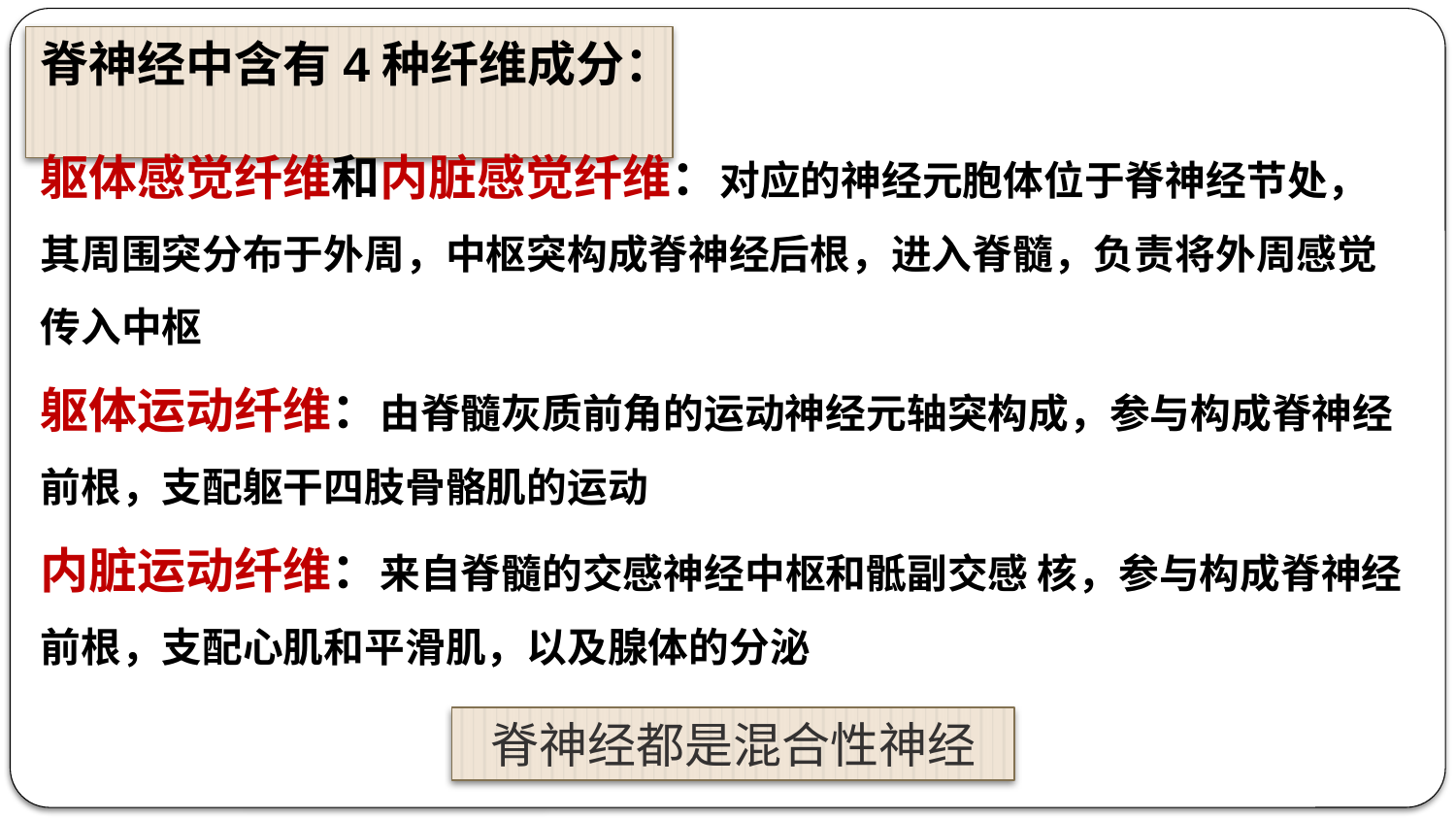

脊神经中含有4种纤维成分：
躯体感觉纤维和内脏感觉纤维：对应的神经元胞体位于脊神经节处，其周围突分布于外周，中枢突构成脊神经后根，进入脊髓，负责将外周感觉传入中枢
躯体运动纤维：由脊髓灰质前角的运动神经元轴突构成，参与构成脊神经前根，支配躯干四肢骨骼肌的运动
内脏运动纤维：来自脊髓的交感神经中枢和骶副交感 核，参与构成脊神经前根，支配心肌和平滑肌，以及腺体的分泌
脊神经都是混合性神经